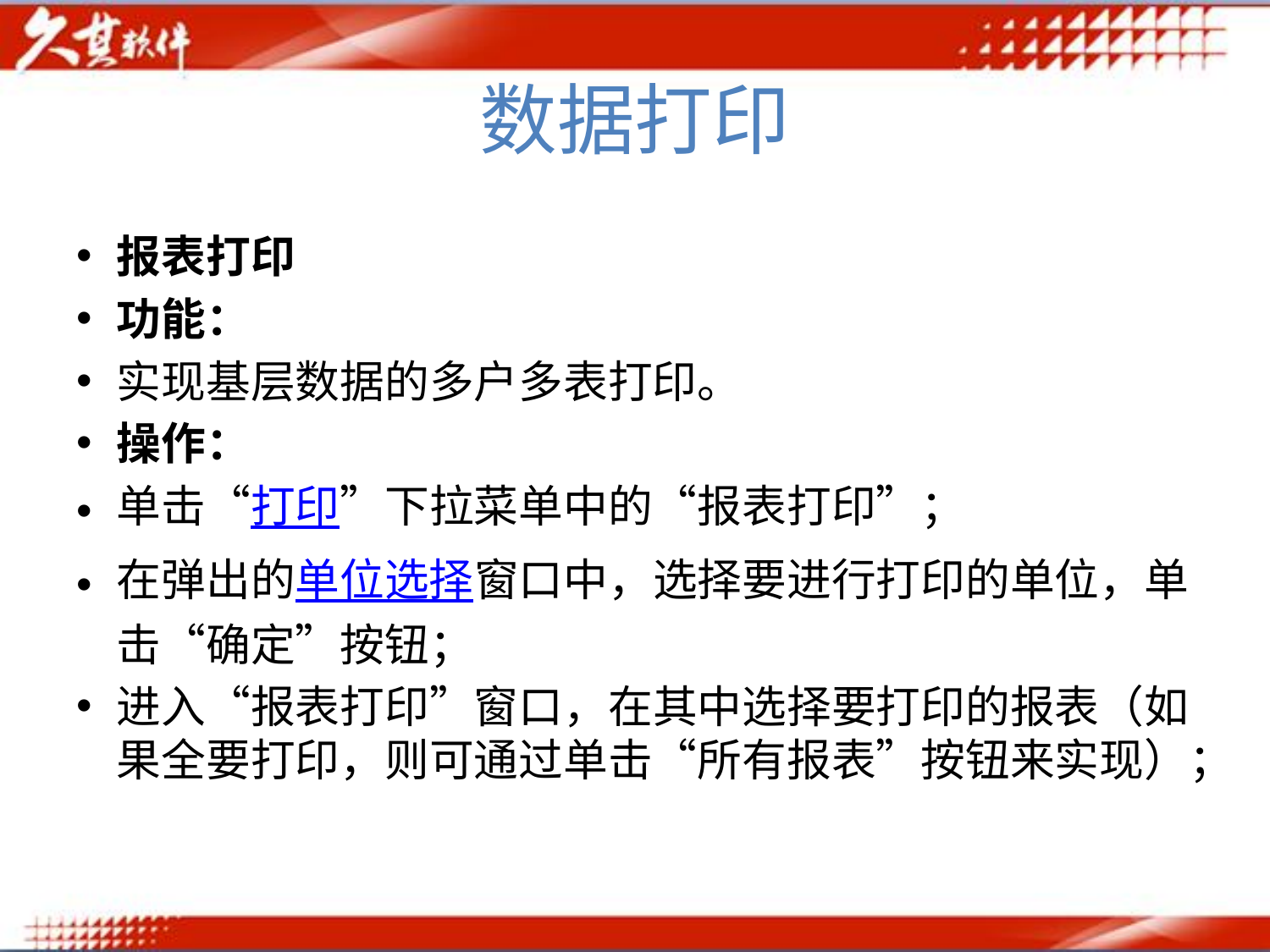

# 数据打印
报表打印
功能：
实现基层数据的多户多表打印。
操作：
单击“打印”下拉菜单中的“报表打印”；
在弹出的单位选择窗口中，选择要进行打印的单位，单击“确定”按钮；
进入“报表打印”窗口，在其中选择要打印的报表（如果全要打印，则可通过单击“所有报表”按钮来实现）；